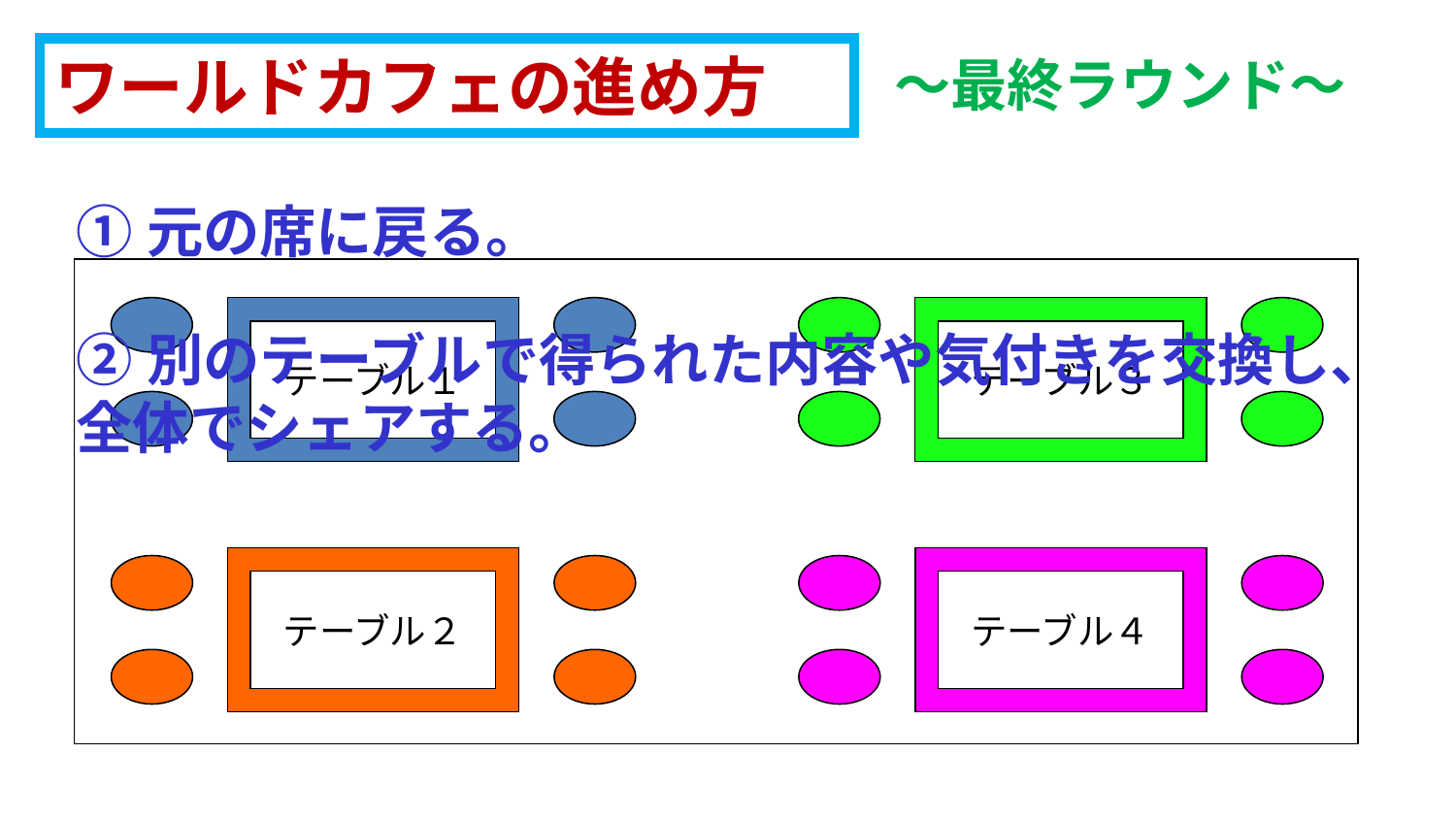

ワールドカフェの進め方
～最終ラウンド～
①元の席に戻る。

テーブル１
テーブル３

テーブル２
テーブル４

②別のテーブルで得られた内容や気付きを交換し、全体でシェアする。